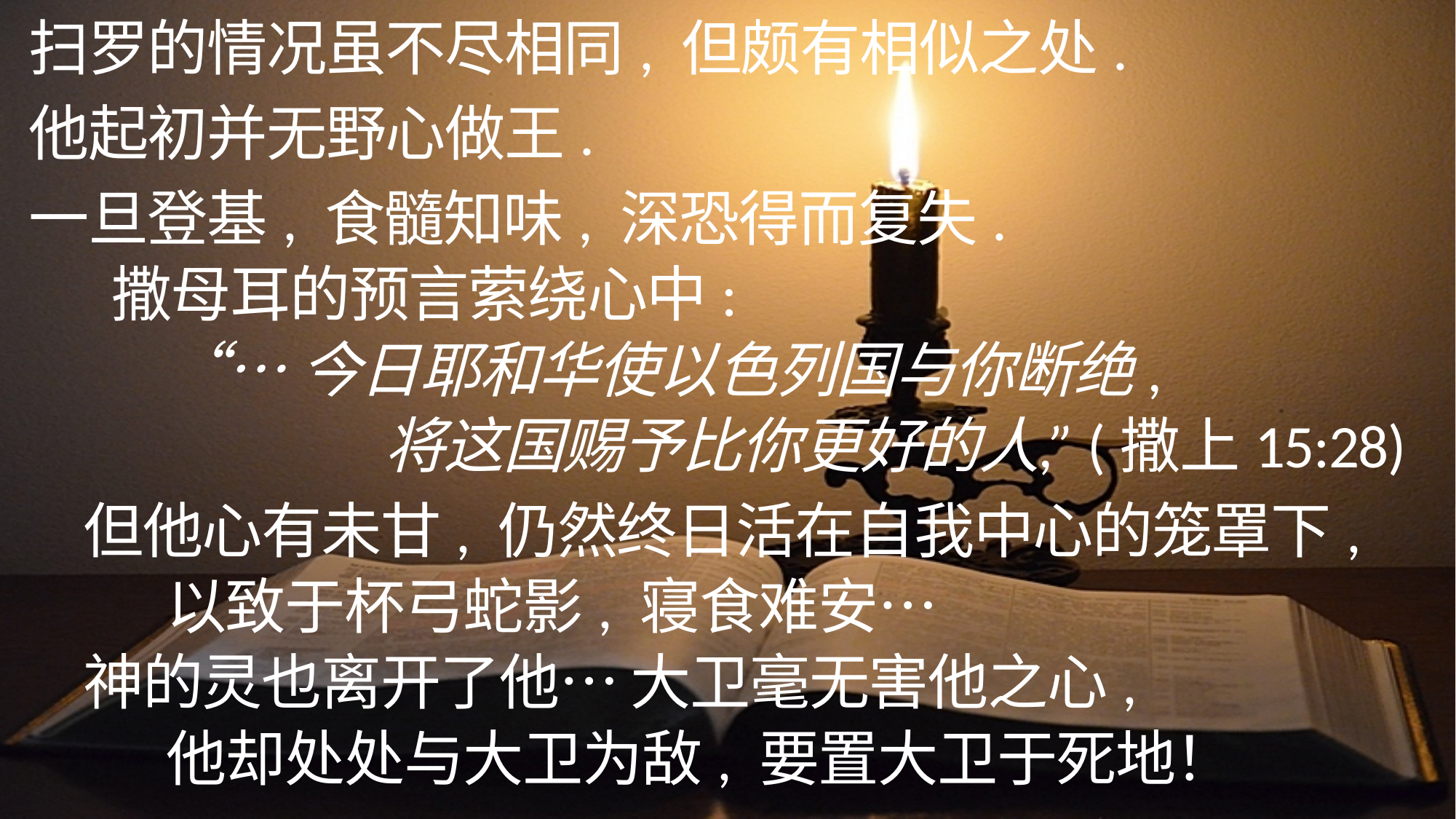

扫罗的情况虽不尽相同, 但颇有相似之处.
他起初并无野心做王.
一旦登基, 食髓知味, 深恐得而复失.
	撒母耳的预言萦绕心中:
	“…今日耶和华使以色列国与你断绝,
			将这国赐予比你更好的人,” (撒上15:28)
但他心有未甘, 仍然终日活在自我中心的笼罩下,
	以致于杯弓蛇影, 寝食难安…
神的灵也离开了他… 大卫毫无害他之心,
	他却处处与大卫为敌, 要置大卫于死地！